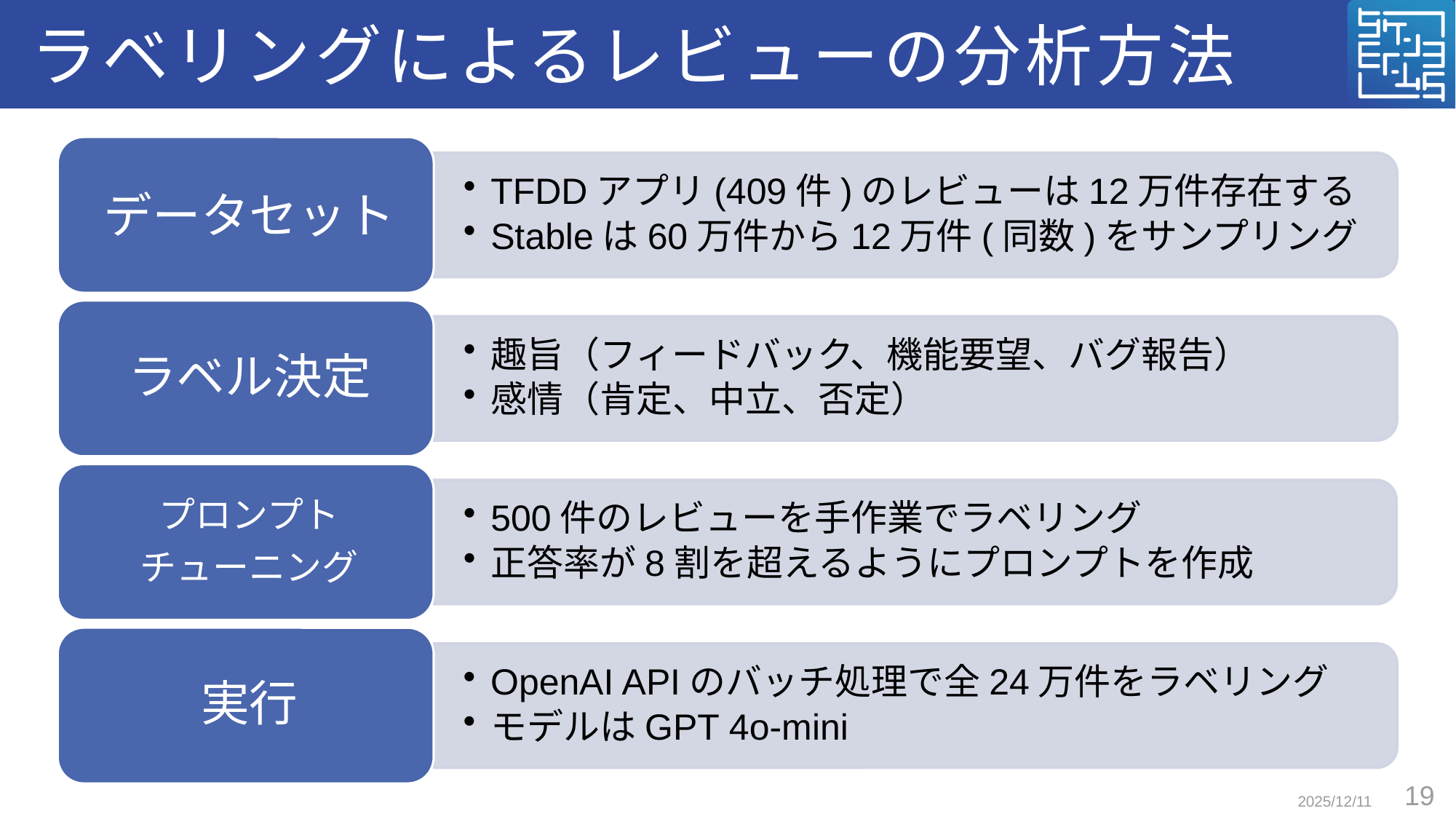

# ラベリングによるレビューの分析方法
TFDDアプリ(409件)のレビューは12万件存在する
Stableは60万件から12万件(同数)をサンプリング
データセット
趣旨（フィードバック、機能要望、バグ報告）
感情（肯定、中立、否定）
ラベル決定
500件のレビューを手作業でラベリング
正答率が8割を超えるようにプロンプトを作成
プロンプト
チューニング
OpenAI APIのバッチ処理で全24万件をラベリング
モデルはGPT 4o-mini
実行
19
2025/12/11